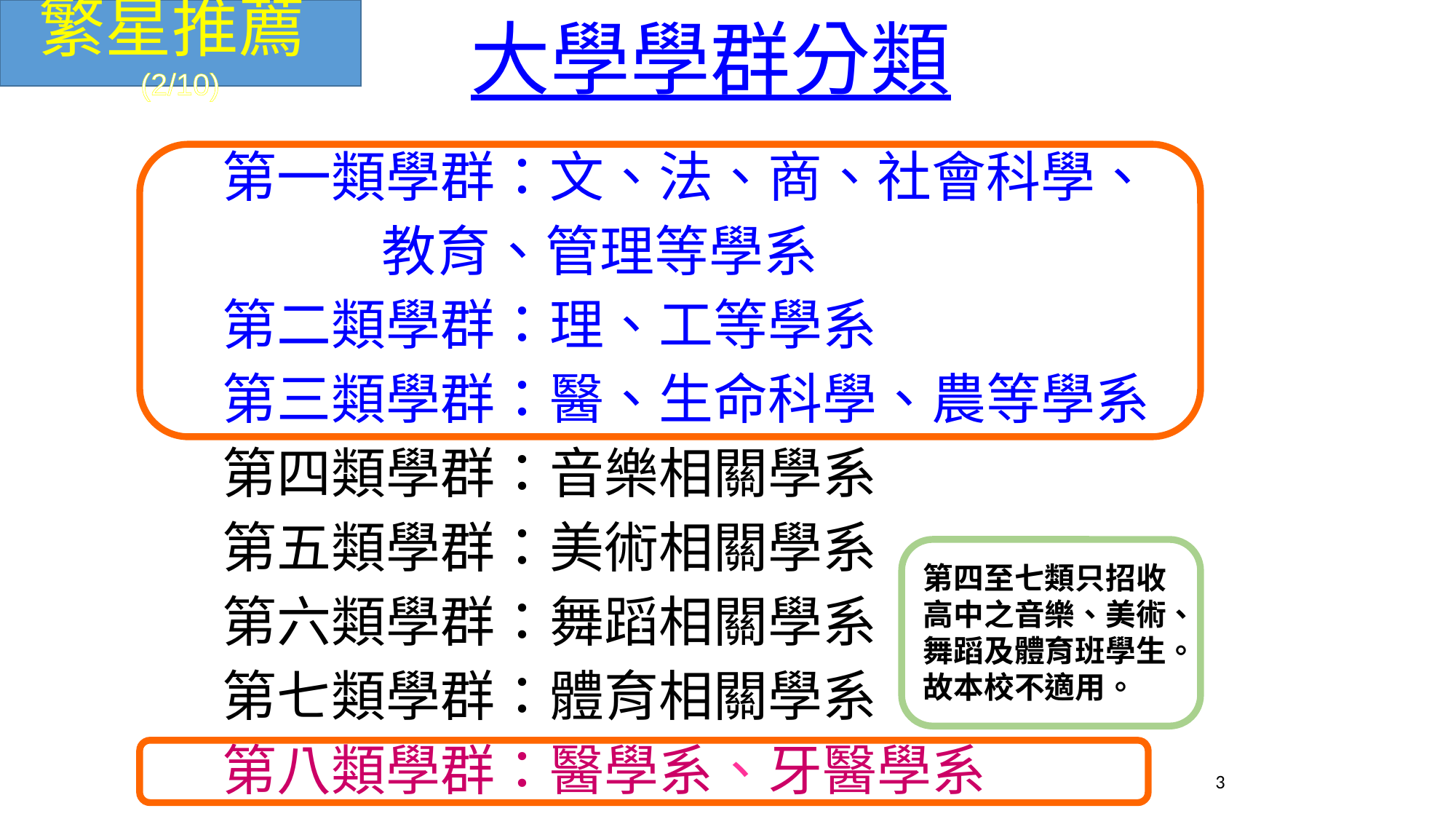

繁星推薦(2/10)
# 大學學群分類

第一類學群：文、法、商、社會科學、
            教育、管理等學系
第二類學群：理、工等學系
第三類學群：醫、生命科學、農等學系
第四類學群：音樂相關學系
第五類學群：美術相關學系
第六類學群：舞蹈相關學系
第七類學群：體育相關學系
第八類學群：醫學系、牙醫學系

第四至七類只招收
高中之音樂、美術、舞蹈及體育班學生。故本校不適用。

3